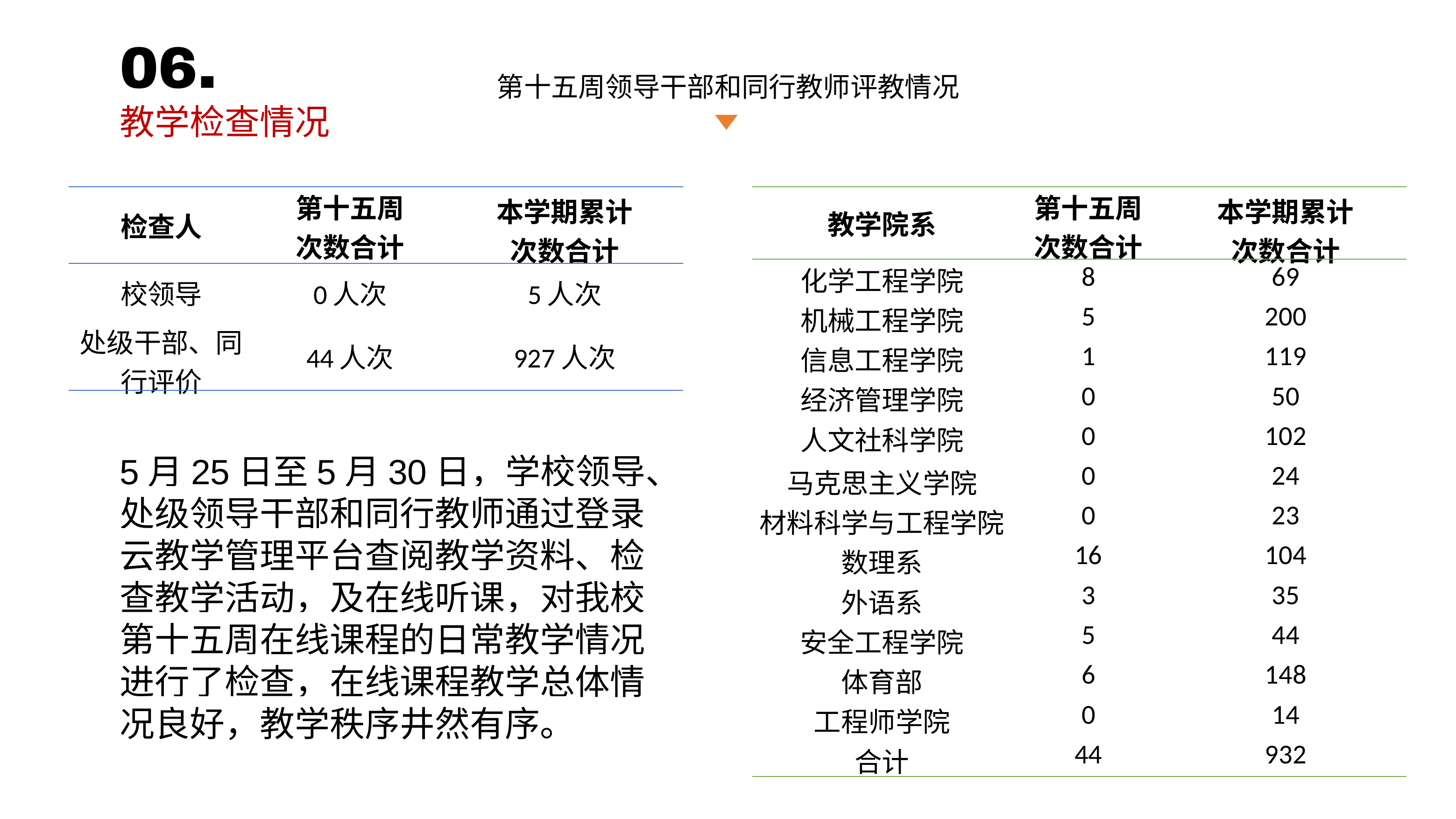

06.
教学检查情况
第十五周领导干部和同行教师评教情况

| 检查人 | 第十五周 次数合计 | 本学期累计 次数合计 |
| --- | --- | --- |
| 校领导 | 0人次 | 5人次 |
| 处级干部、同行评价 | 44人次 | 927人次 |
| 教学院系 | 第十五周 次数合计 | 本学期累计 次数合计 |
| --- | --- | --- |
| 化学工程学院 | 8 | 69 |
| 机械工程学院 | 5 | 200 |
| 信息工程学院 | 1 | 119 |
| 经济管理学院 | 0 | 50 |
| 人文社科学院 | 0 | 102 |
| 马克思主义学院 | 0 | 24 |
| 材料科学与工程学院 | 0 | 23 |
| 数理系 | 16 | 104 |
| 外语系 | 3 | 35 |
| 安全工程学院 | 5 | 44 |
| 体育部 | 6 | 148 |
| 工程师学院 | 0 | 14 |
| 合计 | 44 | 932 |
5月25日至5月30日，学校领导、处级领导干部和同行教师通过登录云教学管理平台查阅教学资料、检查教学活动，及在线听课，对我校第十五周在线课程的日常教学情况进行了检查，在线课程教学总体情况良好，教学秩序井然有序。